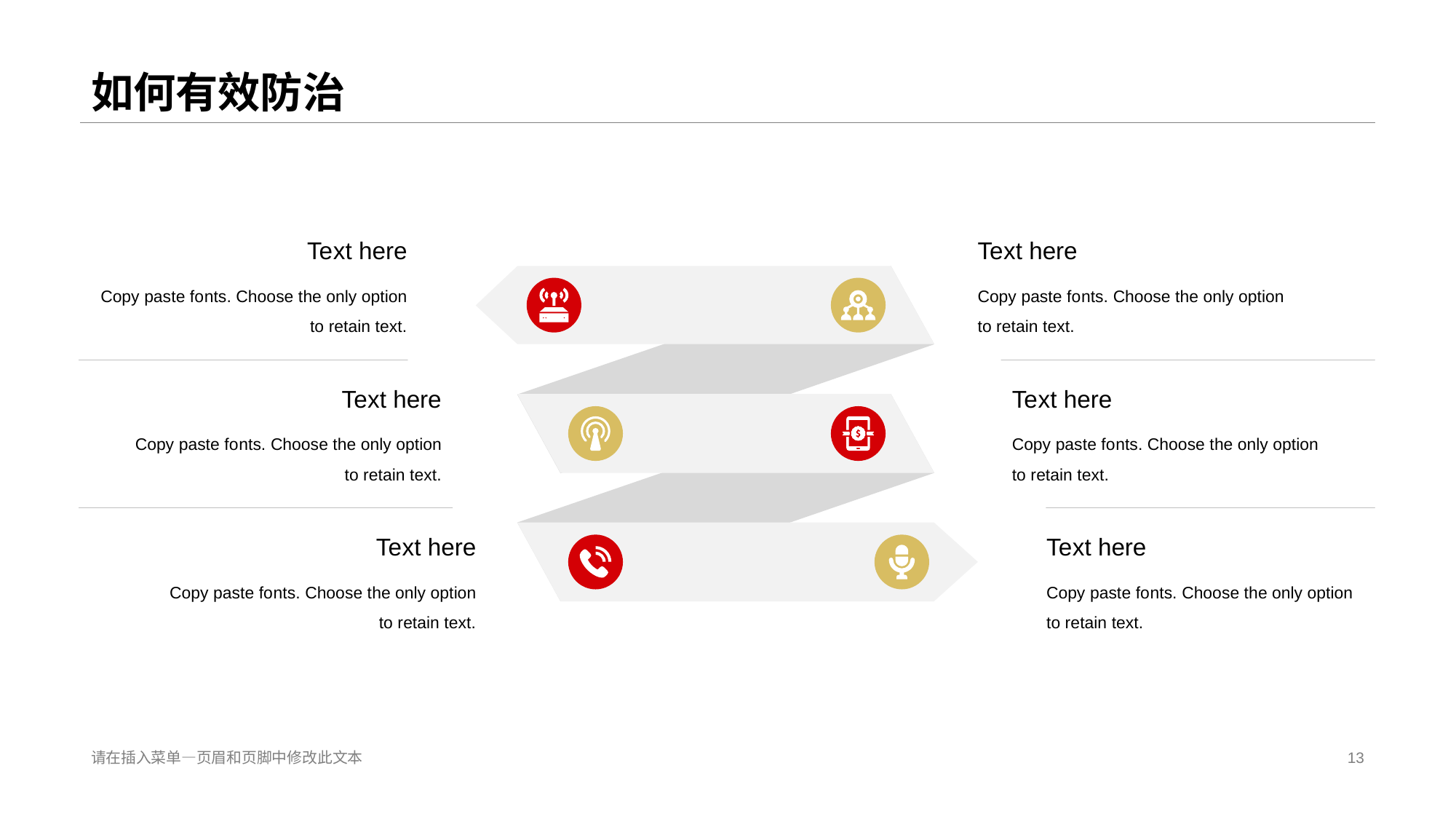

# 如何有效防治
Te xt here
Copy paste fo nts. Choose the only option to retain text.
Te xt here
Copy paste fo nts. Choose the only option to retain text.

Te xt here
Copy paste fo nts. Choose the only option to retain text.
Te xt here
Copy paste fo nts. Choose the only option to retain text.

Te xt here
Copy paste fo nts. Choose the only option to retain text.
Te xt here
Copy paste fo nts. Choose the only option to retain text.

请在插入菜单—页眉和页脚中修改此文本
13